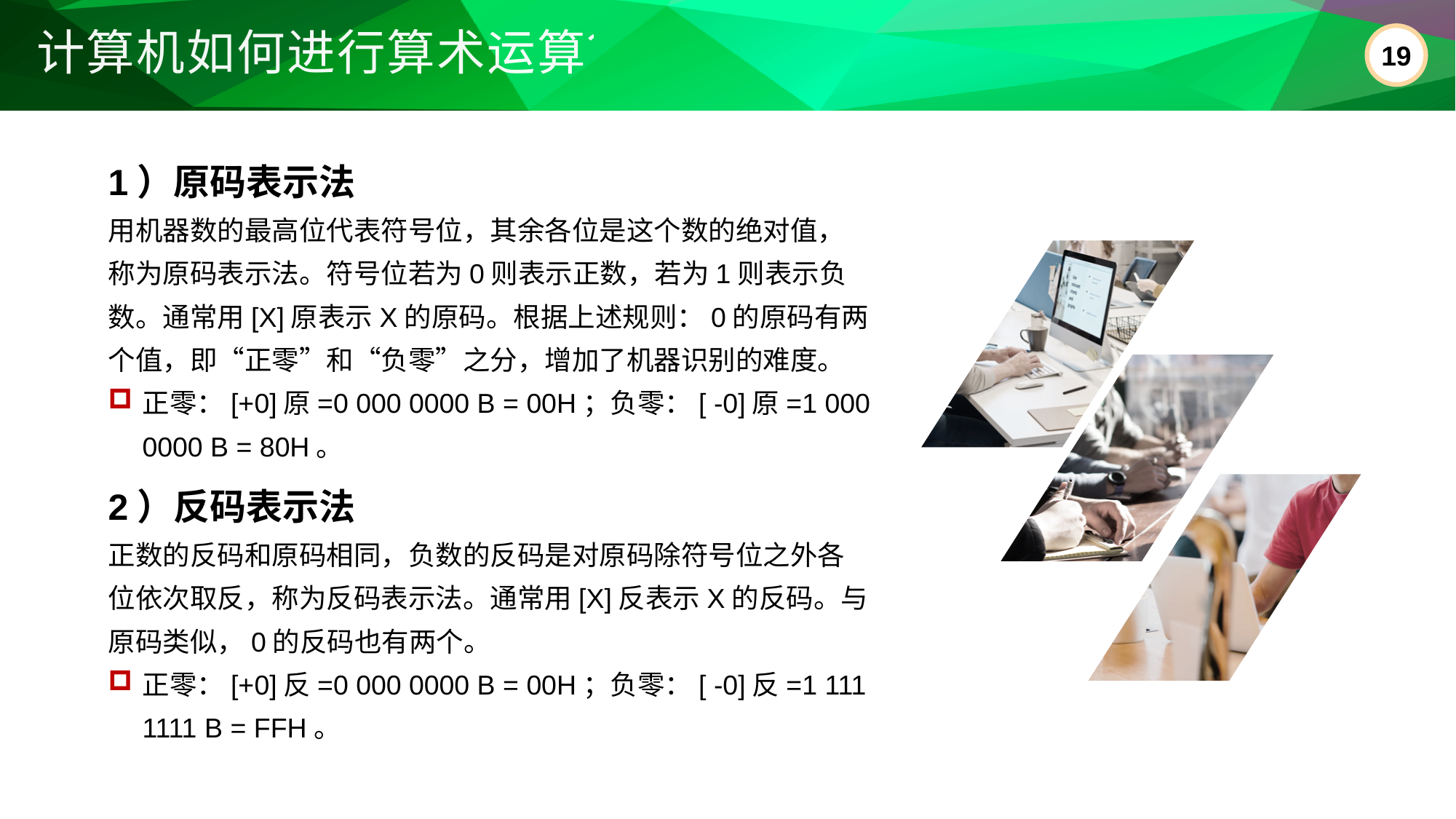

计算机如何进行算术运算？
1）原码表示法
用机器数的最高位代表符号位，其余各位是这个数的绝对值，称为原码表示法。符号位若为0则表示正数，若为1则表示负数。通常用[X]原表示X的原码。根据上述规则：0的原码有两个值，即“正零”和“负零”之分，增加了机器识别的难度。
正零：[+0]原=0 000 0000 B = 00H；负零：[ -0]原=1 000 0000 B = 80H。
2）反码表示法
正数的反码和原码相同，负数的反码是对原码除符号位之外各位依次取反，称为反码表示法。通常用[X]反表示X的反码。与原码类似，0的反码也有两个。
正零：[+0]反=0 000 0000 B = 00H；负零：[ -0]反=1 111 1111 B = FFH。